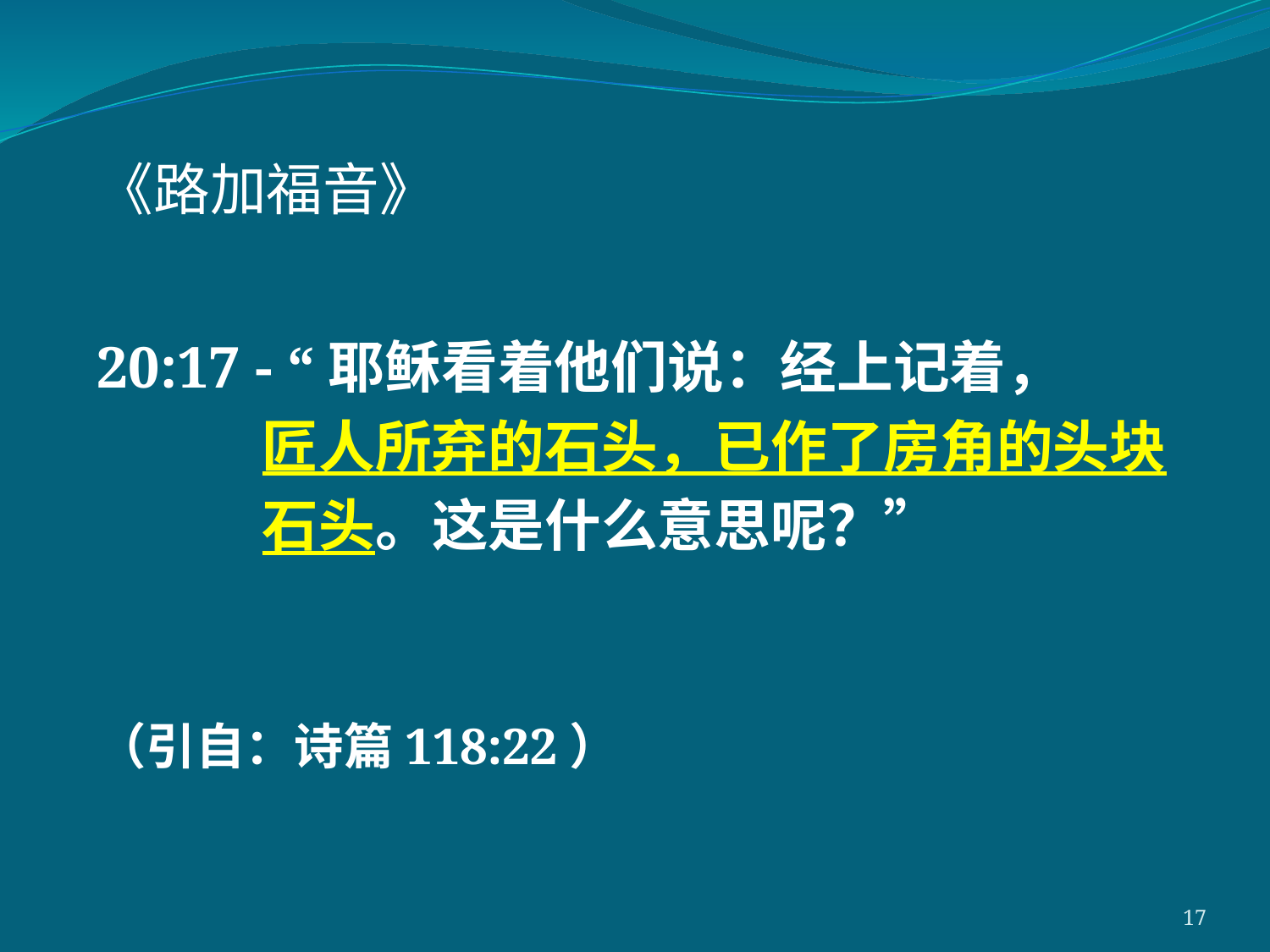

《路加福音》

20:17 - “耶稣看着他们说：经上记着，
		匠人所弃的石头，已作了房角的头块
		石头。这是什么意思呢？”

（引自：诗篇118:22）
17